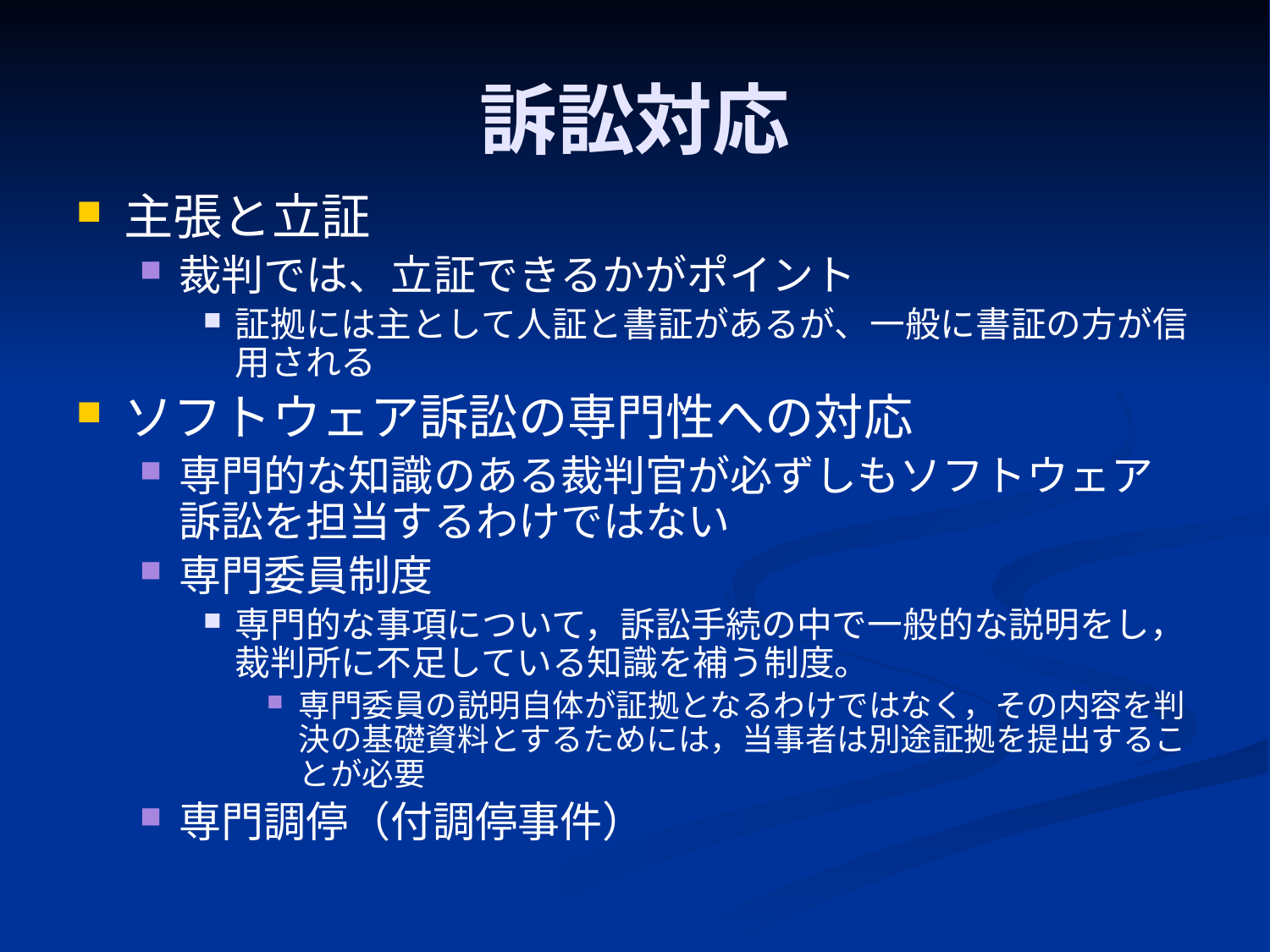

# 訴訟対応
主張と立証
裁判では、立証できるかがポイント
証拠には主として人証と書証があるが、一般に書証の方が信用される
ソフトウェア訴訟の専門性への対応
専門的な知識のある裁判官が必ずしもソフトウェア訴訟を担当するわけではない
専門委員制度
専門的な事項について，訴訟手続の中で一般的な説明をし，裁判所に不足している知識を補う制度。
専門委員の説明自体が証拠となるわけではなく，その内容を判決の基礎資料とするためには，当事者は別途証拠を提出することが必要
専門調停（付調停事件）